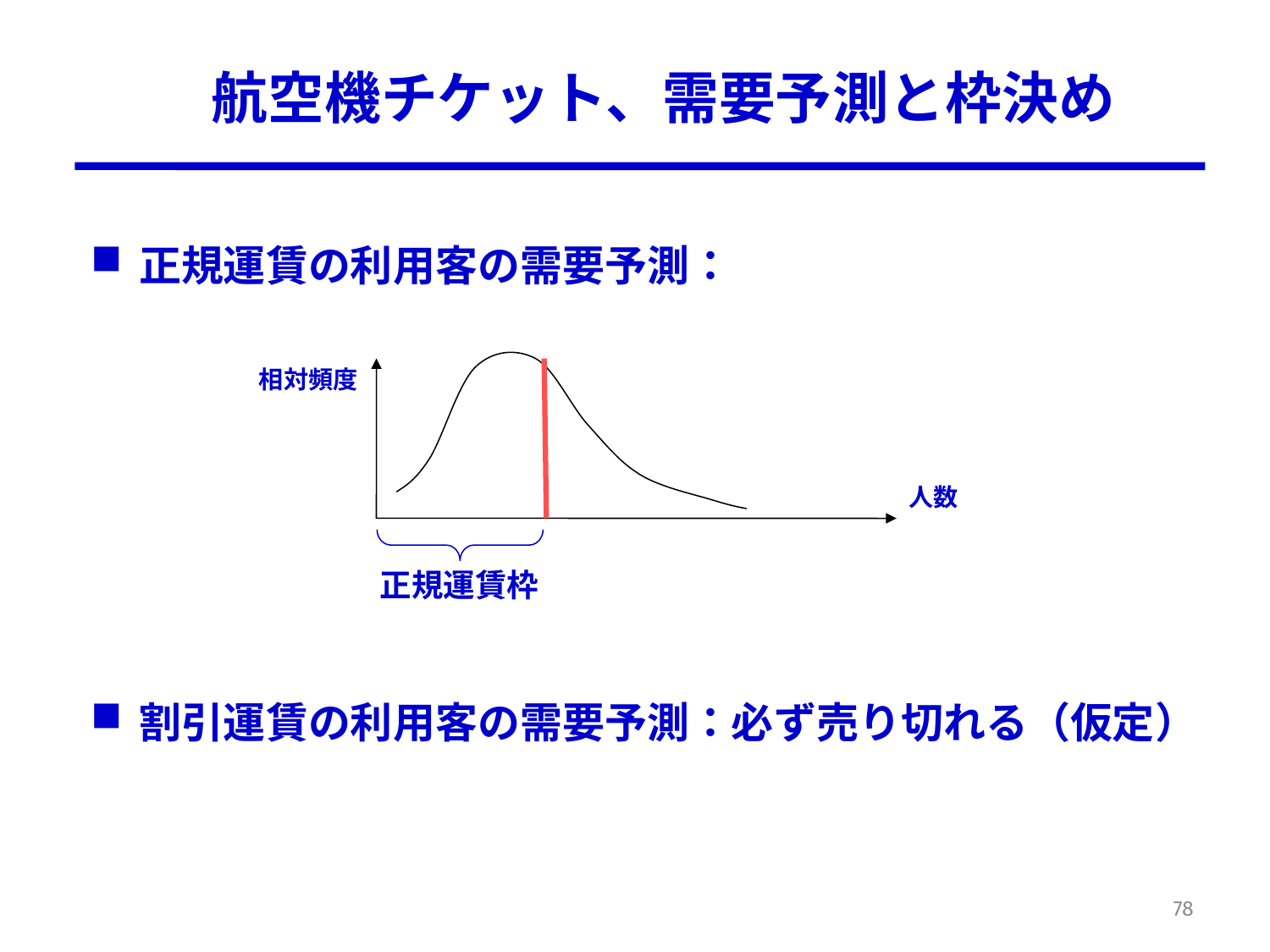

# 航空機チケット、需要予測と枠決め
正規運賃の利用客の需要予測：

割引運賃の利用客の需要予測：必ず売り切れる（仮定）

相対頻度

人数

正規運賃枠
78